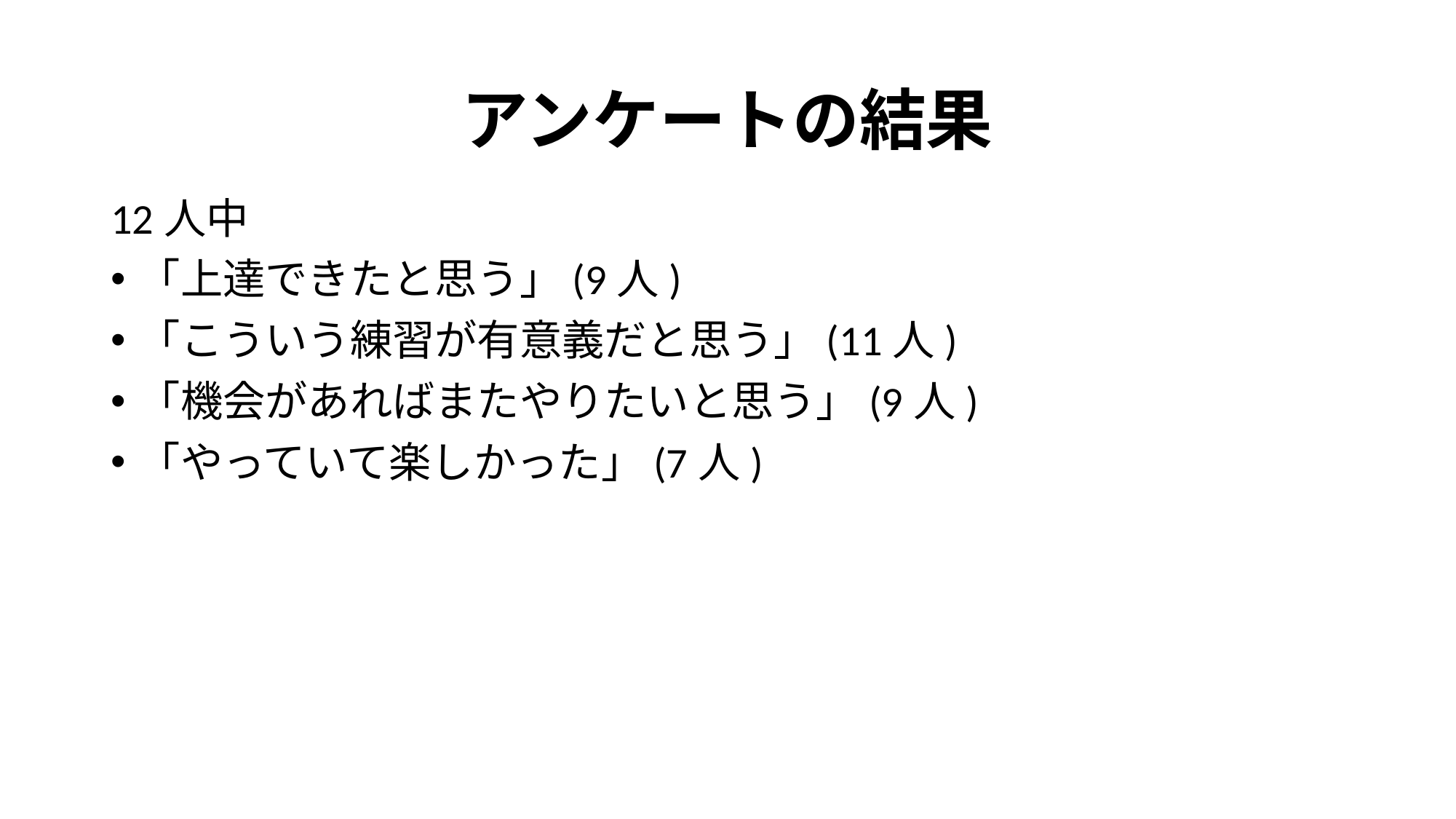

# アンケートの結果
12人中
「上達できたと思う」(9人)
「こういう練習が有意義だと思う」(11人)
「機会があればまたやりたいと思う」(9人)
「やっていて楽しかった」(7人)